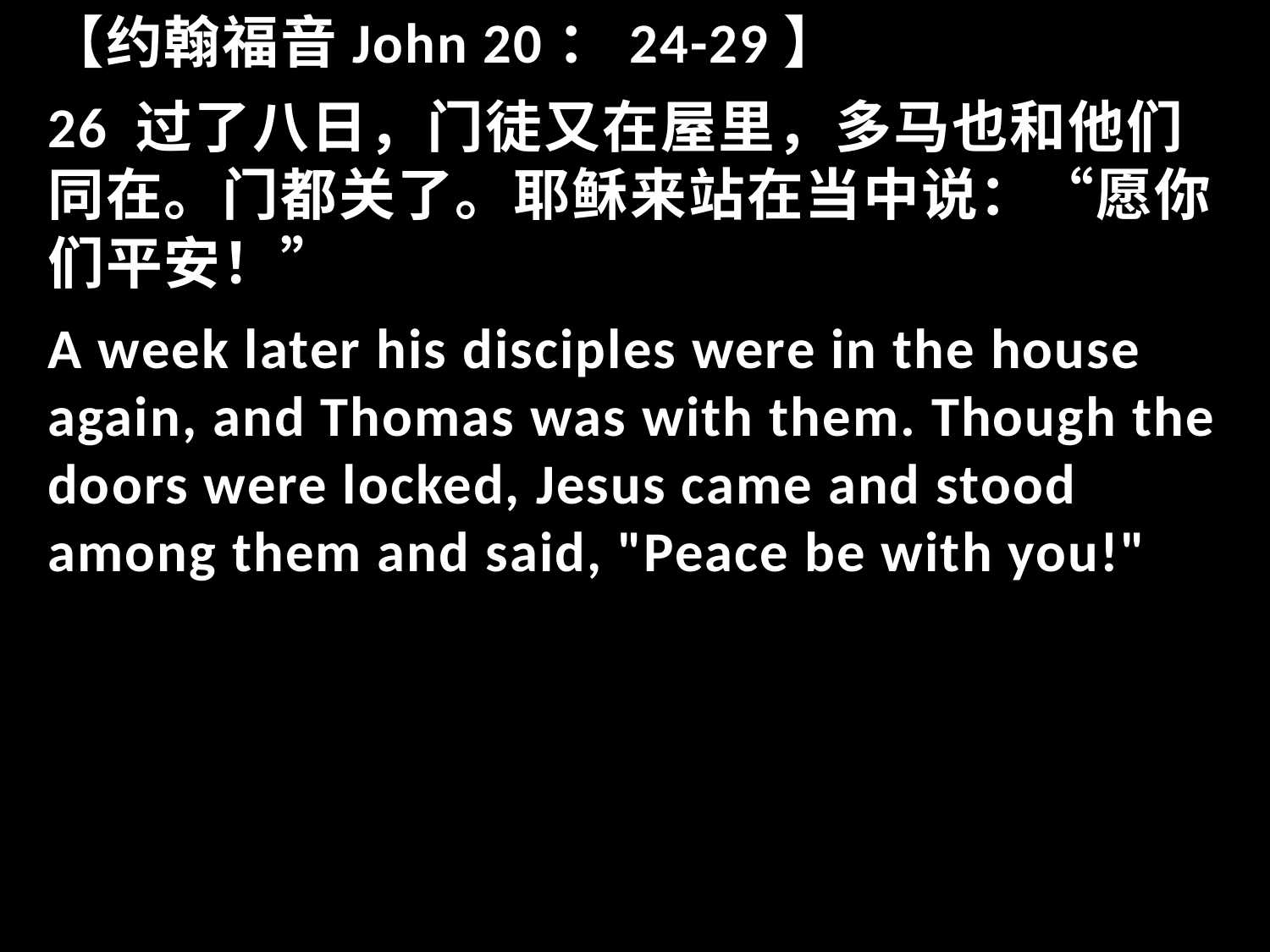

【约翰福音John 20：24-29】
26 过了八日，门徒又在屋里，多马也和他们同在。门都关了。耶稣来站在当中说：“愿你们平安！”
A week later his disciples were in the house again, and Thomas was with them. Though the doors were locked, Jesus came and stood among them and said, "Peace be with you!"